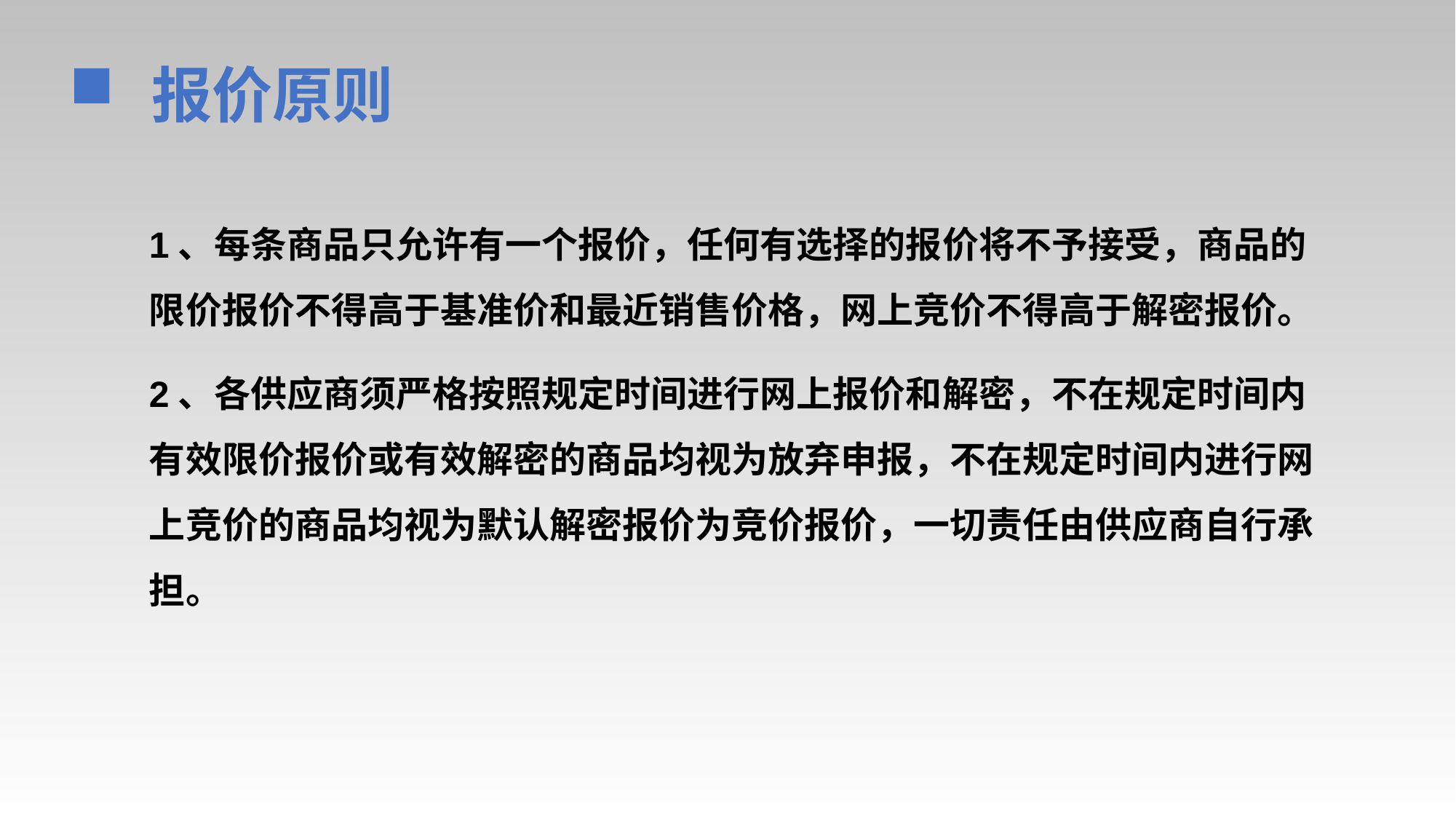

报价原则
1、每条商品只允许有一个报价，任何有选择的报价将不予接受，商品的限价报价不得高于基准价和最近销售价格，网上竞价不得高于解密报价。
2、各供应商须严格按照规定时间进行网上报价和解密，不在规定时间内有效限价报价或有效解密的商品均视为放弃申报，不在规定时间内进行网上竞价的商品均视为默认解密报价为竞价报价，一切责任由供应商自行承担。